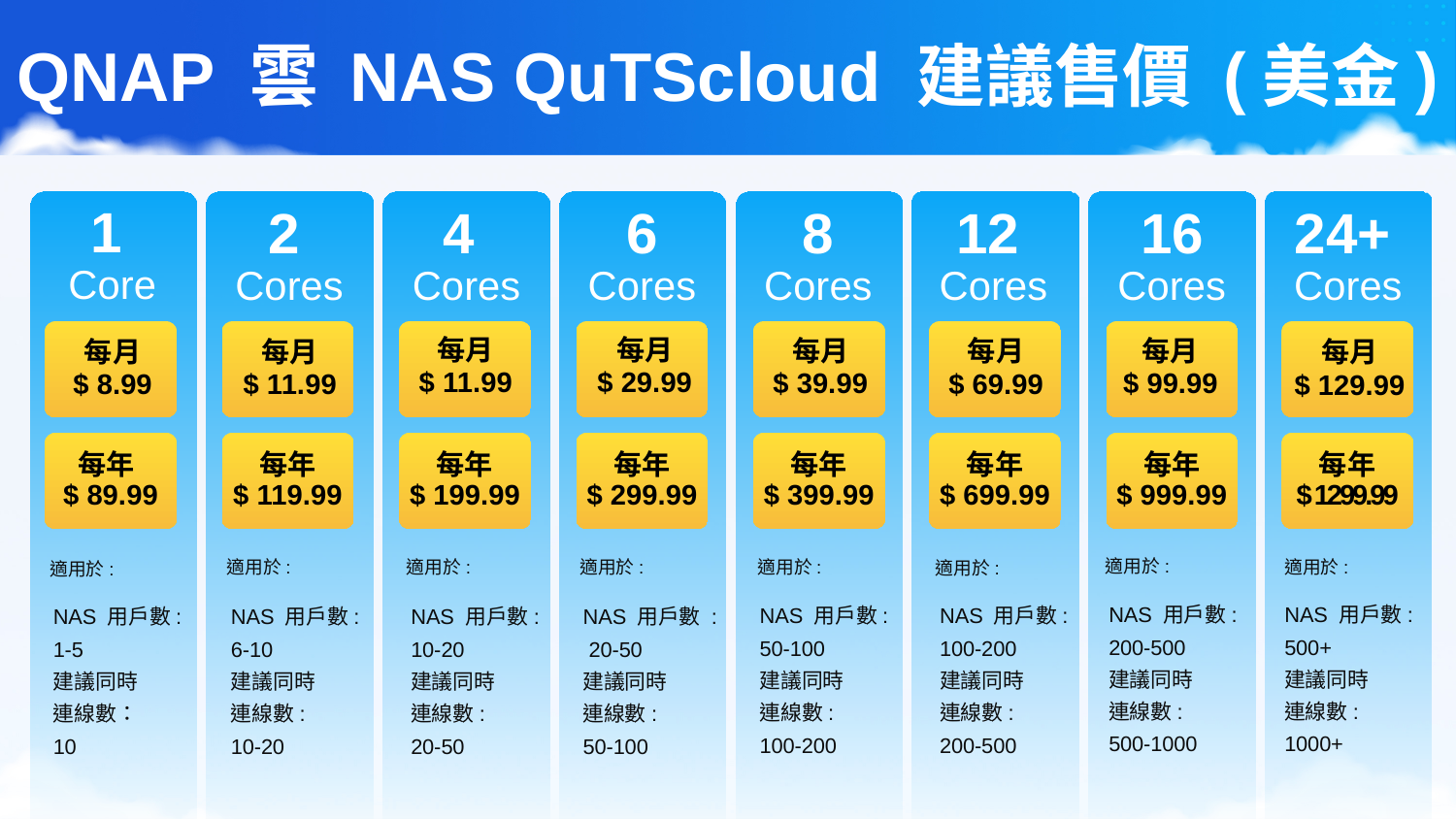

# QNAP 雲 NAS QuTScloud 建議售價 (美金)
1
Core
2
Cores
4
Cores
6
Cores
8
Cores
12
Cores
16
Cores
24+
Cores

每月
$ 11.99
每月
$ 29.99
每月
$ 39.99
每月
$ 99.99
每月
$ 69.99
每月
$ 8.99
每月
$ 11.99
每月
$ 129.99
每年
$ 89.99
每年
$ 119.99
每年
$ 199.99
每年
$ 299.99
每年
$ 399.99
每年
$ 699.99
每年
$ 999.99
每年
$ 1299.99
適用於:
NAS 用戶數:
200-500
建議同時
連線數:
500-1000
適用於:
NAS 用戶數: 10-20
建議同時
連線數:
20-50
適用於:
NAS 用戶數 :
 20-50
建議同時
連線數:
50-100
適用於:
NAS 用戶數:
50-100
建議同時
連線數:
100-200
適用於:
NAS 用戶數: 500+
建議同時
連線數:
1000+
適用於:
NAS 用戶數:
6-10
建議同時
連線數:
10-20
適用於:
NAS 用戶數:
100-200
建議同時
連線數:
200-500
適用於:
NAS 用戶數:
1-5
建議同時
連線數：
10